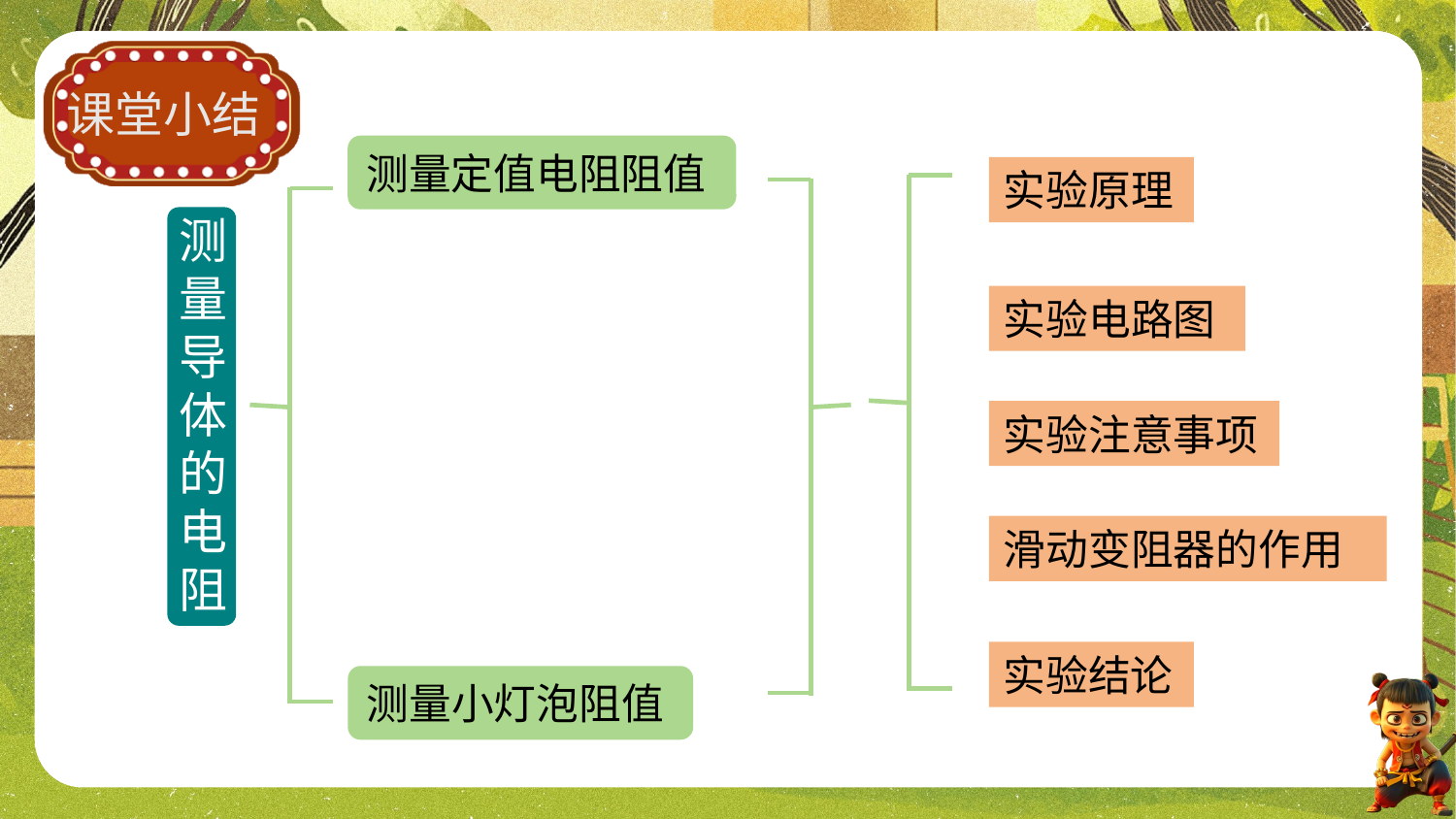

测量定值电阻阻值
实验原理
测量导体的电阻
实验电路图
实验注意事项
滑动变阻器的作用
实验结论
测量小灯泡阻值